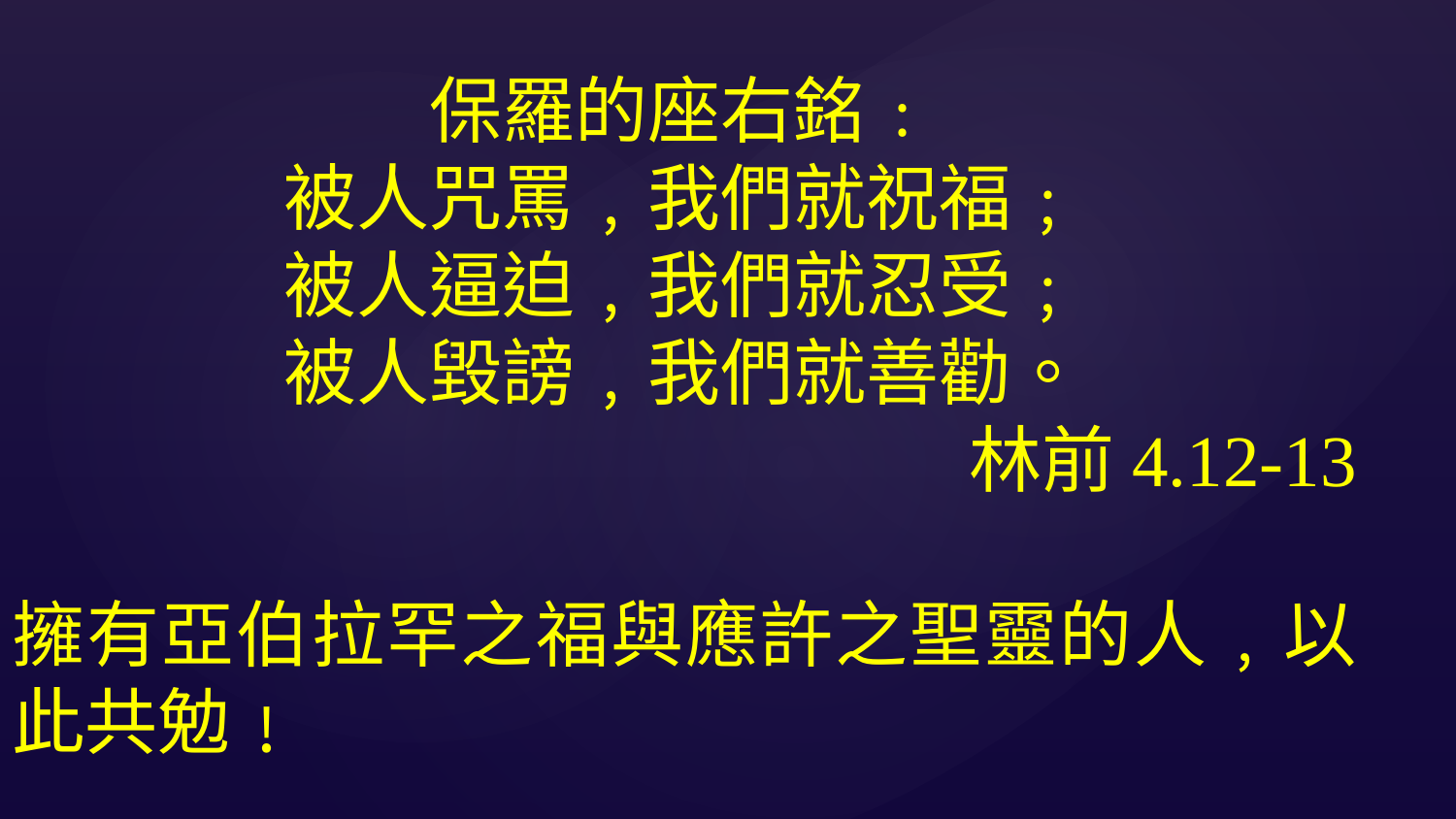

保羅的座右銘﹕
被人咒罵﹐我們就祝福﹔
被人逼迫﹐我們就忍受﹔
被人毀謗﹐我們就善勸。
林前4.12-13

擁有亞伯拉罕之福與應許之聖靈的人﹐以此共勉﹗